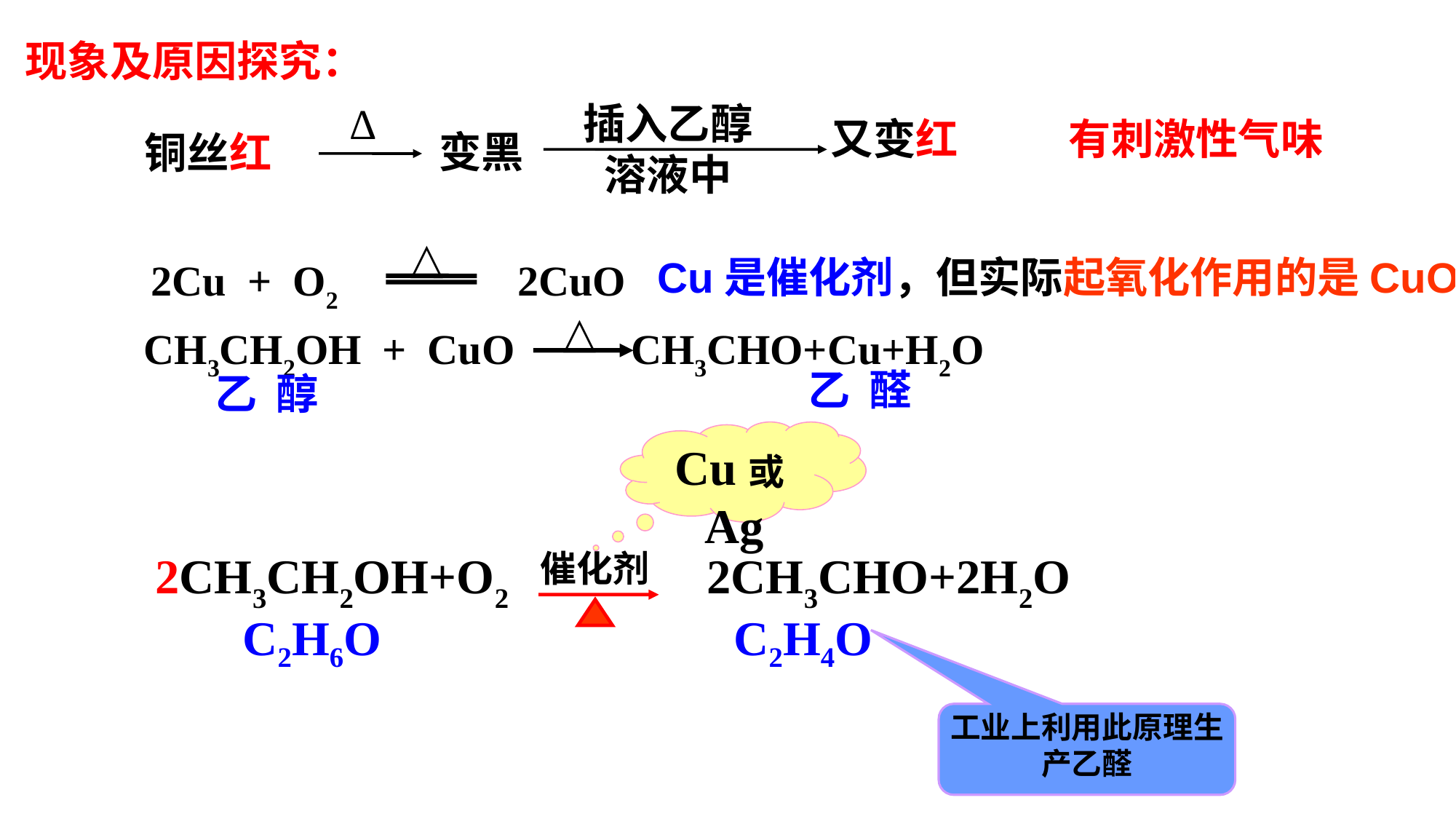

现象及原因探究：
Δ

变黑
插入乙醇溶液中
又变红

有刺激性气味
铜丝红
△

2Cu  +  O2                 2CuO
Cu是催化剂，但实际起氧化作用的是CuO
△

CH3CH2OH  +  CuO           CH3CHO+Cu+H2O
乙  醛
乙  醇
Cu或Ag
  2CH3CH2OH+O2　      　 2CH3CHO+2H2O
催化剂

C2H6O
C2H4O
工业上利用此原理生产乙醛